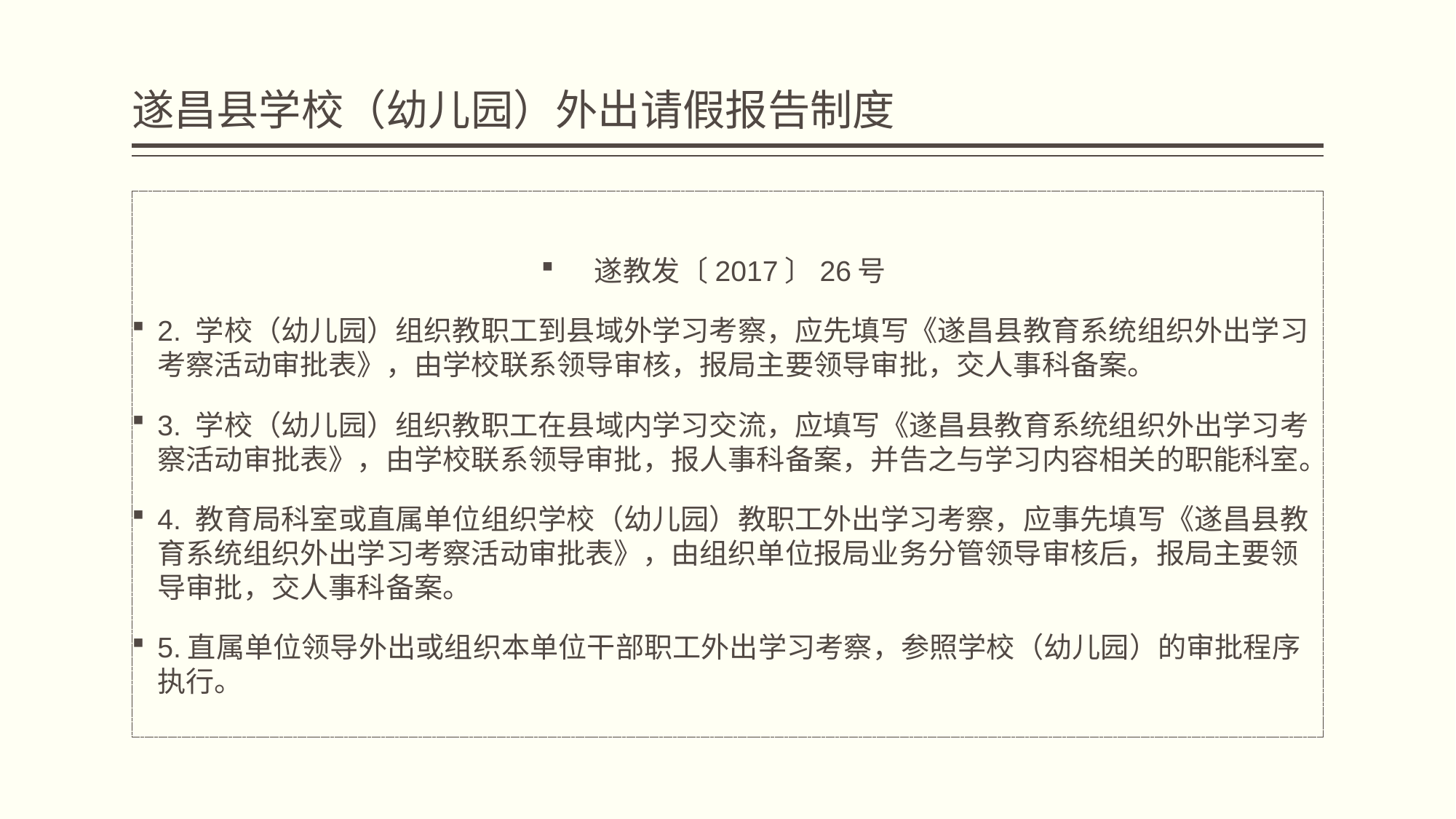

# 遂昌县学校（幼儿园）外出请假报告制度

遂教发〔2017〕26号
2. 学校（幼儿园）组织教职工到县域外学习考察，应先填写《遂昌县教育系统组织外出学习考察活动审批表》，由学校联系领导审核，报局主要领导审批，交人事科备案。
3. 学校（幼儿园）组织教职工在县域内学习交流，应填写《遂昌县教育系统组织外出学习考察活动审批表》，由学校联系领导审批，报人事科备案，并告之与学习内容相关的职能科室。
4. 教育局科室或直属单位组织学校（幼儿园）教职工外出学习考察，应事先填写《遂昌县教育系统组织外出学习考察活动审批表》，由组织单位报局业务分管领导审核后，报局主要领导审批，交人事科备案。
5.直属单位领导外出或组织本单位干部职工外出学习考察，参照学校（幼儿园）的审批程序执行。